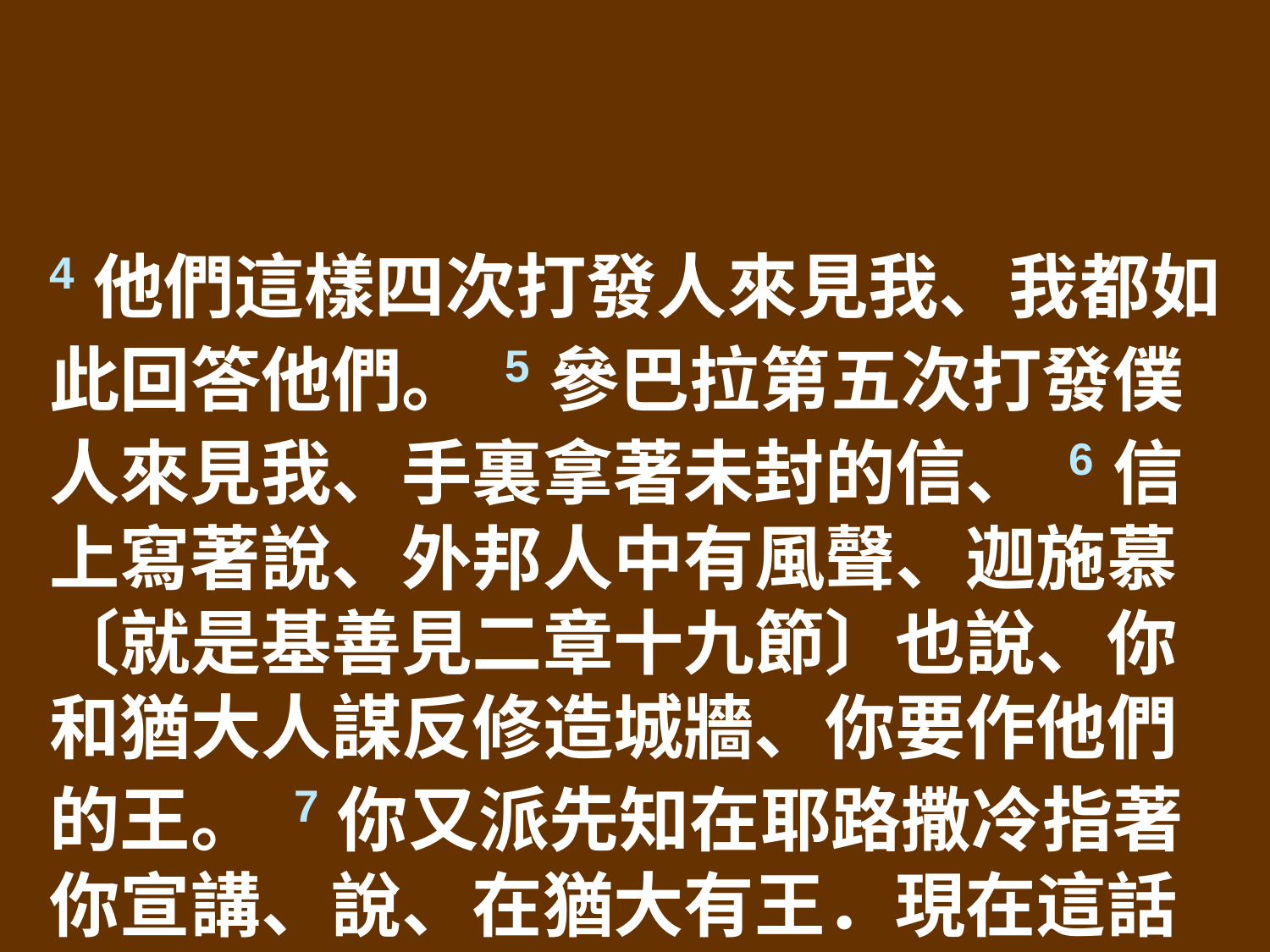

4他們這樣四次打發人來見我、我都如此回答他們。 5參巴拉第五次打發僕人來見我、手裏拿著未封的信、 6信上寫著說、外邦人中有風聲、迦施慕〔就是基善見二章十九節〕也說、你和猶大人謀反修造城牆、你要作他們的王。 7你又派先知在耶路撒冷指著你宣講、說、在猶大有王．現在這話必傳與王知．所以請你來、與我們彼此商議。